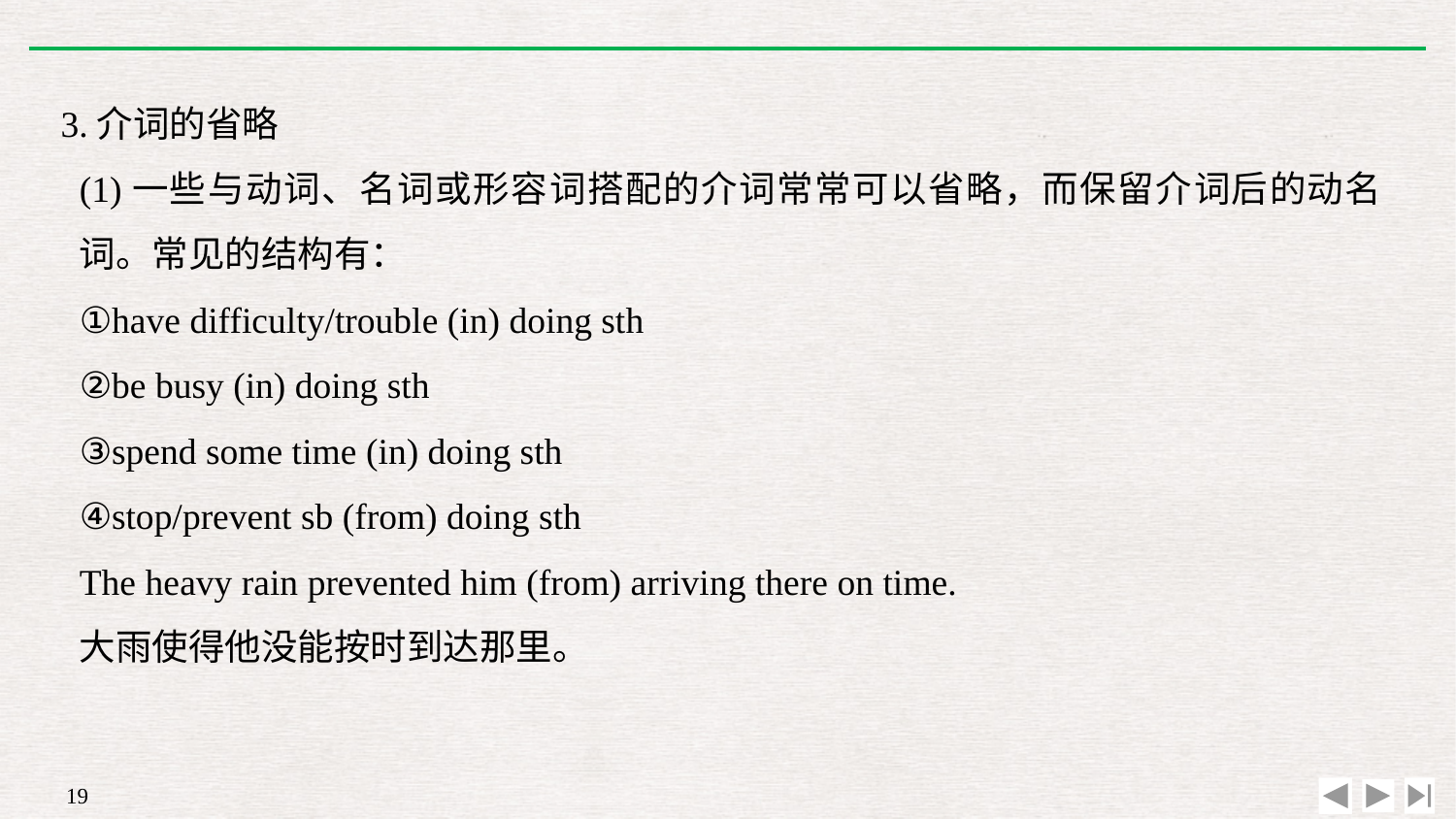

3.介词的省略
(1)一些与动词、名词或形容词搭配的介词常常可以省略，而保留介词后的动名词。常见的结构有：
①have difficulty/trouble (in) doing sth
②be busy (in) doing sth
③spend some time (in) doing sth
④stop/prevent sb (from) doing sth
The heavy rain prevented him (from) arriving there on time.
大雨使得他没能按时到达那里。